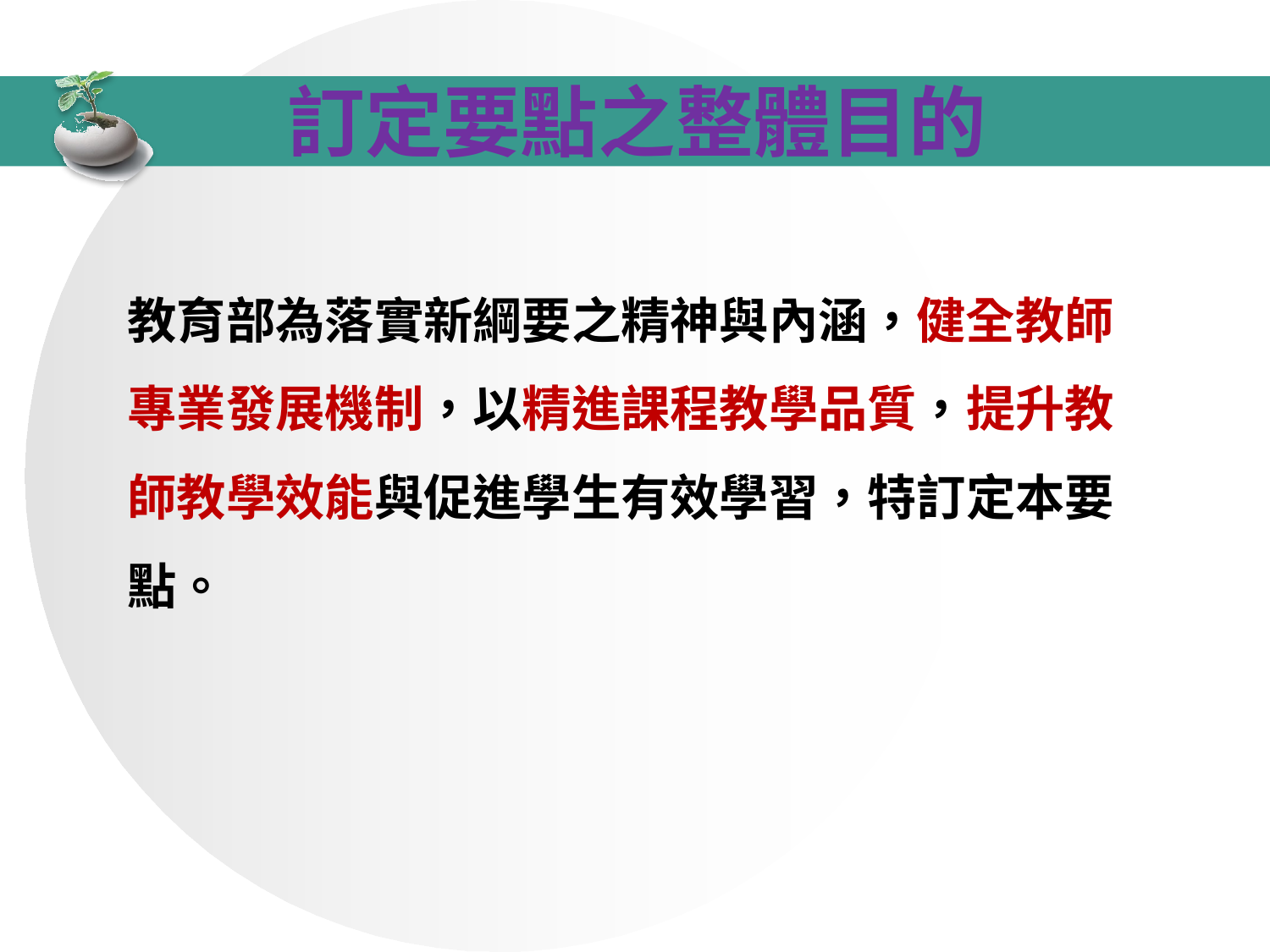

# 訂定要點之整體目的
教育部為落實新綱要之精神與內涵，健全教師專業發展機制，以精進課程教學品質，提升教師教學效能與促進學生有效學習，特訂定本要點。